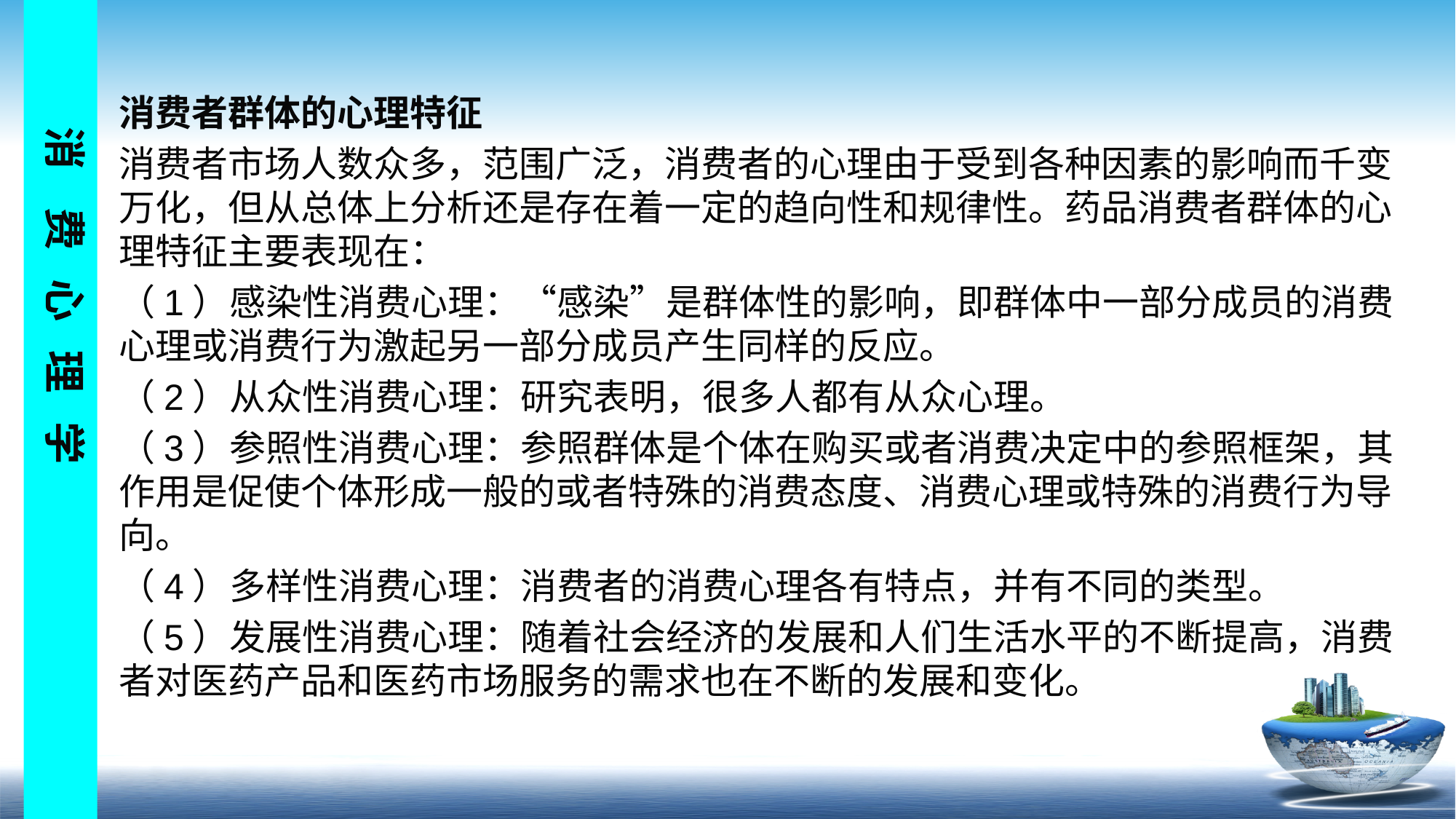

消费者群体的心理特征
消费者市场人数众多，范围广泛，消费者的心理由于受到各种因素的影响而千变万化，但从总体上分析还是存在着一定的趋向性和规律性。药品消费者群体的心理特征主要表现在：
（1）感染性消费心理：“感染”是群体性的影响，即群体中一部分成员的消费心理或消费行为激起另一部分成员产生同样的反应。
（2）从众性消费心理：研究表明，很多人都有从众心理。
（3）参照性消费心理：参照群体是个体在购买或者消费决定中的参照框架，其作用是促使个体形成一般的或者特殊的消费态度、消费心理或特殊的消费行为导向。
（4）多样性消费心理：消费者的消费心理各有特点，并有不同的类型。
（5）发展性消费心理：随着社会经济的发展和人们生活水平的不断提高，消费者对医药产品和医药市场服务的需求也在不断的发展和变化。